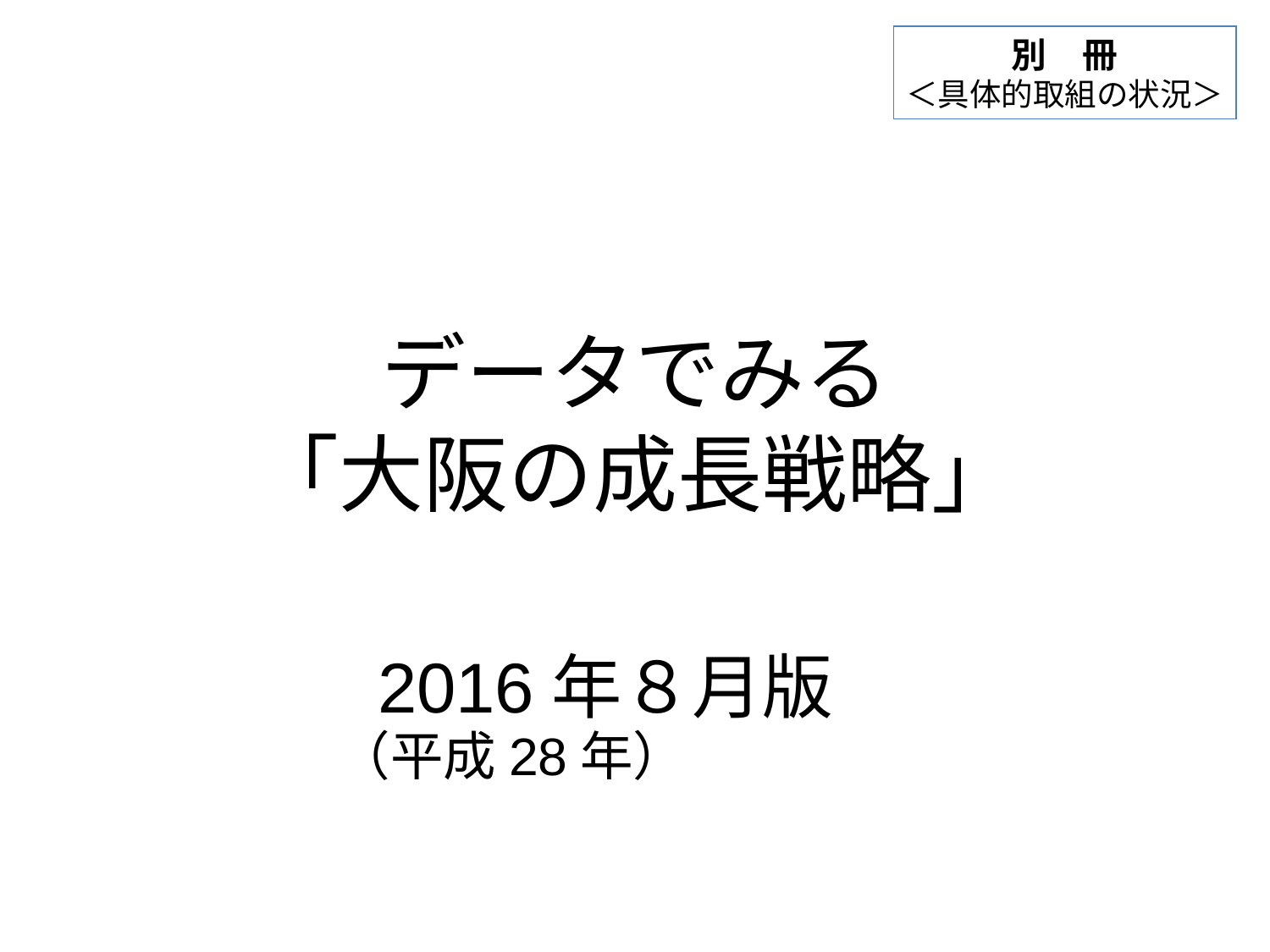

別　冊
＜具体的取組の状況＞

# データでみる 「大阪の成長戦略」
2016年８月版
（平成28年）